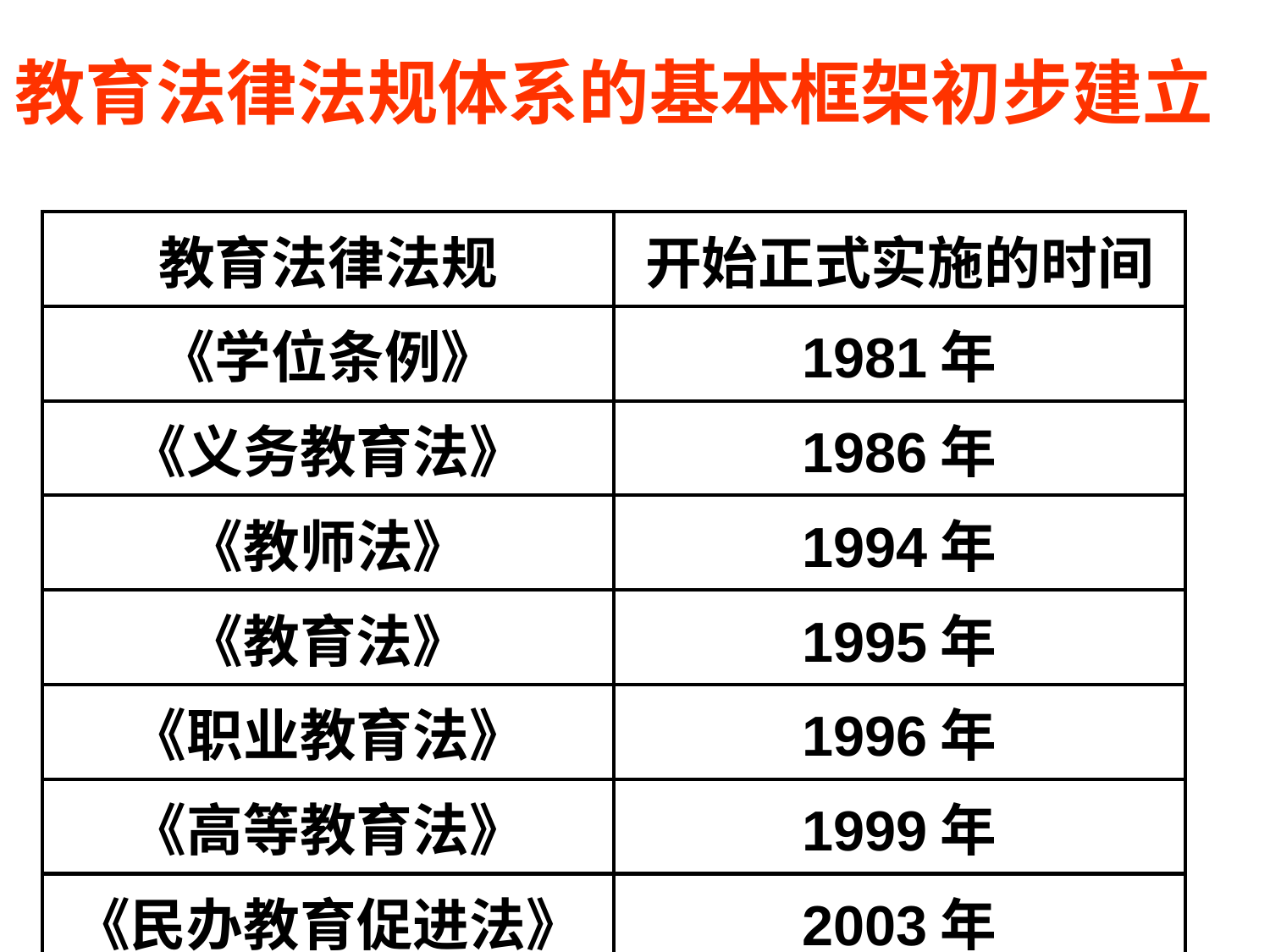

教育法律法规体系的基本框架初步建立
| 教育法律法规 | 开始正式实施的时间 |
| --- | --- |
| 《学位条例》 | 1981年 |
| 《义务教育法》 | 1986年 |
| 《教师法》 | 1994年 |
| 《教育法》 | 1995年 |
| 《职业教育法》 | 1996年 |
| 《高等教育法》 | 1999年 |
| 《民办教育促进法》 | 2003年 |